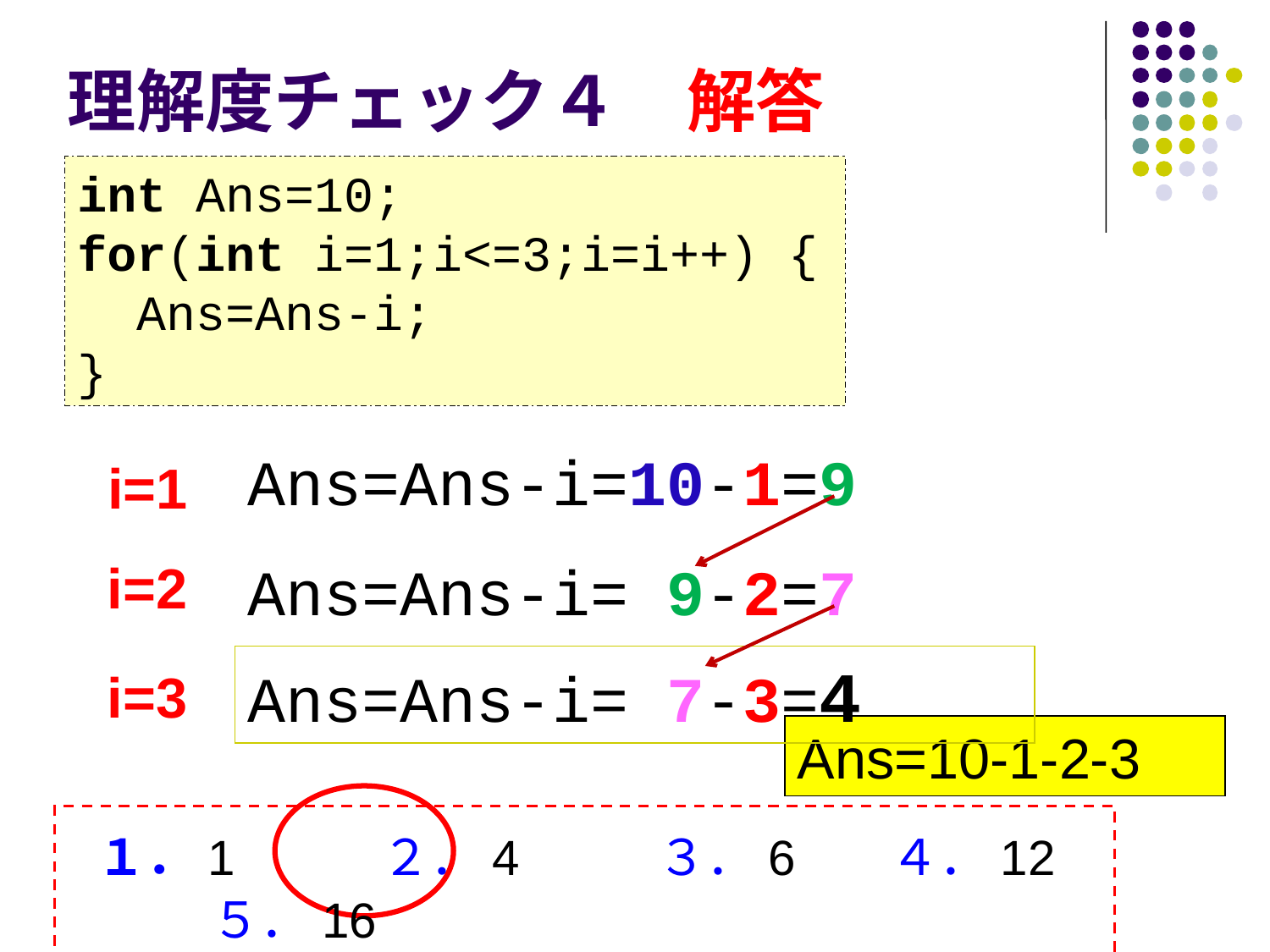

# 理解度チェック４　解答
int Ans=10;
for(int i=1;i<=3;i=i++) {
  Ans=Ans-i;
}
Ans=Ans-i=10-1=9
i=1
i=2
Ans=Ans-i= 9-2=7
Ans=Ans-i= 7-3=4
i=3
Ans=10-1-2-3

 １．1   　    ２．4    　  ３．6      ４．12         ５．16